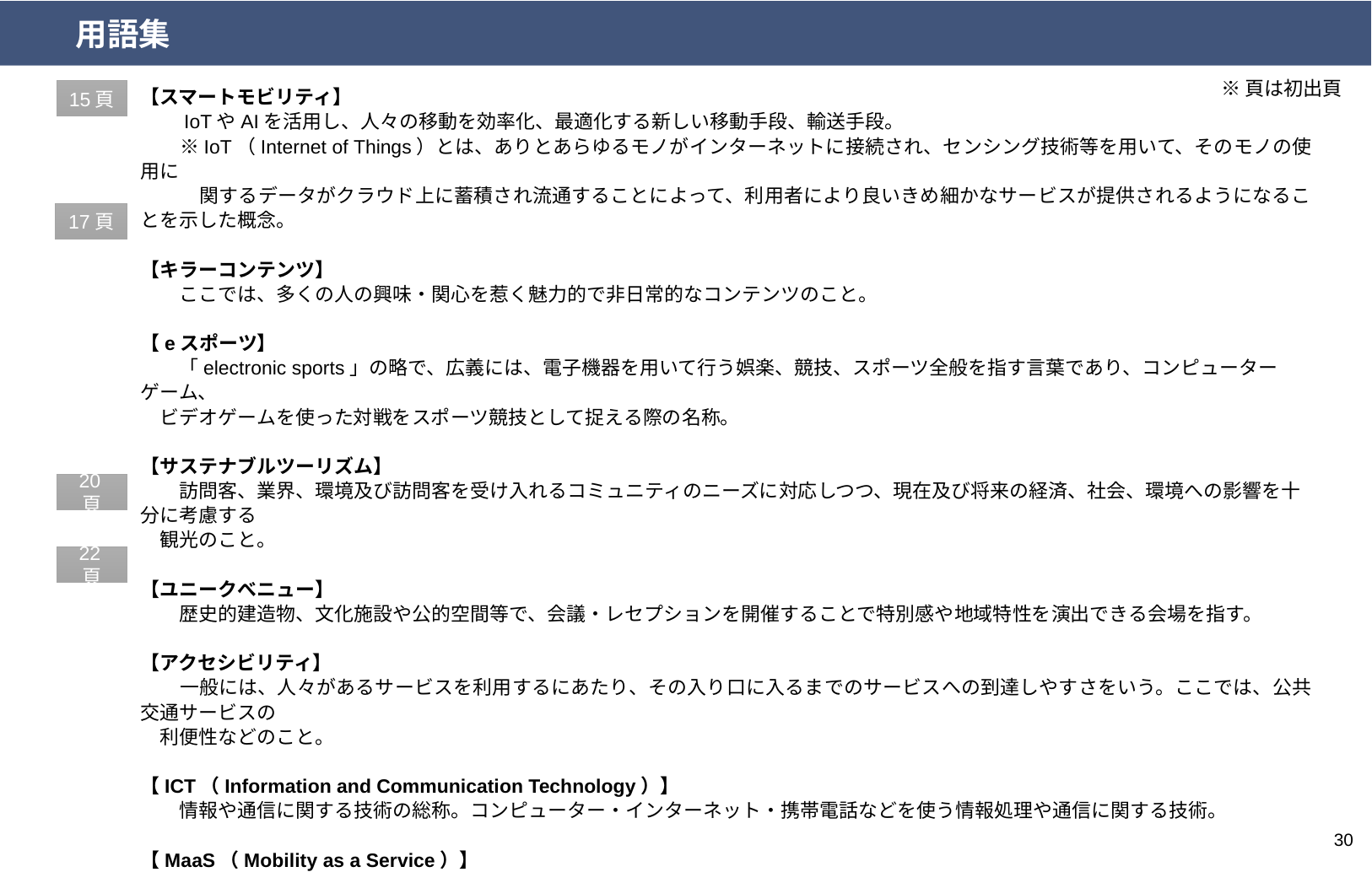

用語集
※頁は初出頁
【スマートモビリティ】
　　IoTやAIを活用し、人々の移動を効率化、最適化する新しい移動手段、輸送手段。
　　※IoT（Internet of Things）とは、ありとあらゆるモノがインターネットに接続され、センシング技術等を用いて、そのモノの使用に
　　　関するデータがクラウド上に蓄積され流通することによって、利用者により良いきめ細かなサービスが提供されるようになることを示した概念。

【キラーコンテンツ】
　　ここでは、多くの人の興味・関心を惹く魅力的で非日常的なコンテンツのこと。

【eスポーツ】
　　「electronic sports」の略で、広義には、電子機器を用いて行う娯楽、競技、スポーツ全般を指す言葉であり、コンピューターゲーム、
　ビデオゲームを使った対戦をスポーツ競技として捉える際の名称。

【サステナブルツーリズム】
　　訪問客、業界、環境及び訪問客を受け入れるコミュニティのニーズに対応しつつ、現在及び将来の経済、社会、環境への影響を十分に考慮する
　観光のこと。

【ユニークべニュー】
　　歴史的建造物、文化施設や公的空間等で、会議・レセプションを開催することで特別感や地域特性を演出できる会場を指す。

【アクセシビリティ】
　　一般には、人々があるサービスを利用するにあたり、その入り口に入るまでのサービスへの到達しやすさをいう。ここでは、公共交通サービスの
　利便性などのこと。

【ICT（Information and Communication Technology）】
　　情報や通信に関する技術の総称。コンピューター・インターネット・携帯電話などを使う情報処理や通信に関する技術。

【MaaS（Mobility as a Service）】
　　利用者の多様なニーズに合わせ、交通手段、事業者の垣根なく、最適な交通手段、経路、魅力情報等が検索、予約、決済できる一元的
　なサービス。移動手段にとどまらず、交通や観光、医療など様々なサービスとの組み合わせも含まれる。

15頁
17頁
20頁
22頁
30